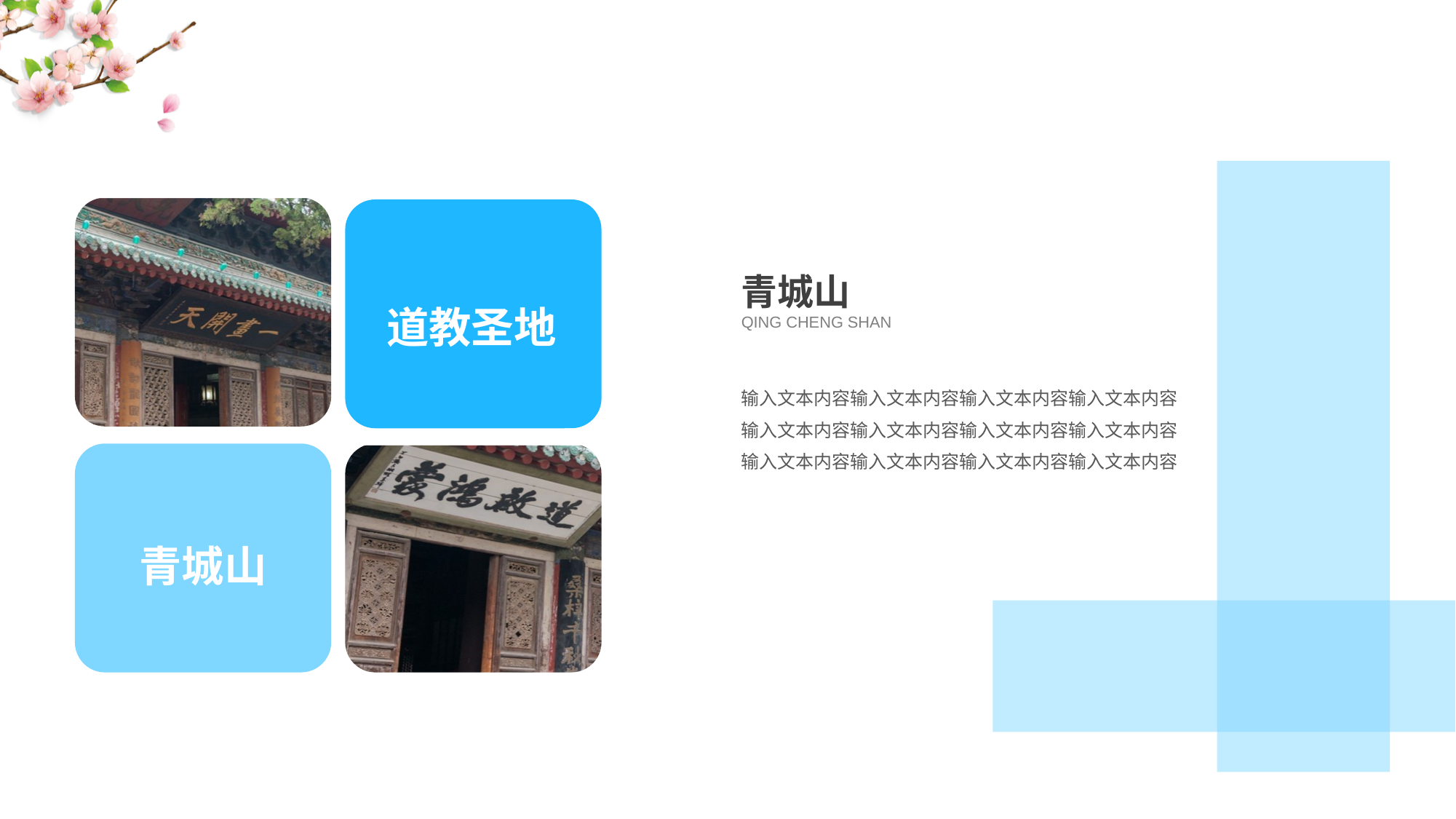

青城山
QING CHENG SHAN
道教圣地
输入文本内容输入文本内容输入文本内容输入文本内容输入文本内容输入文本内容输入文本内容输入文本内容输入文本内容输入文本内容输入文本内容输入文本内容

青城山